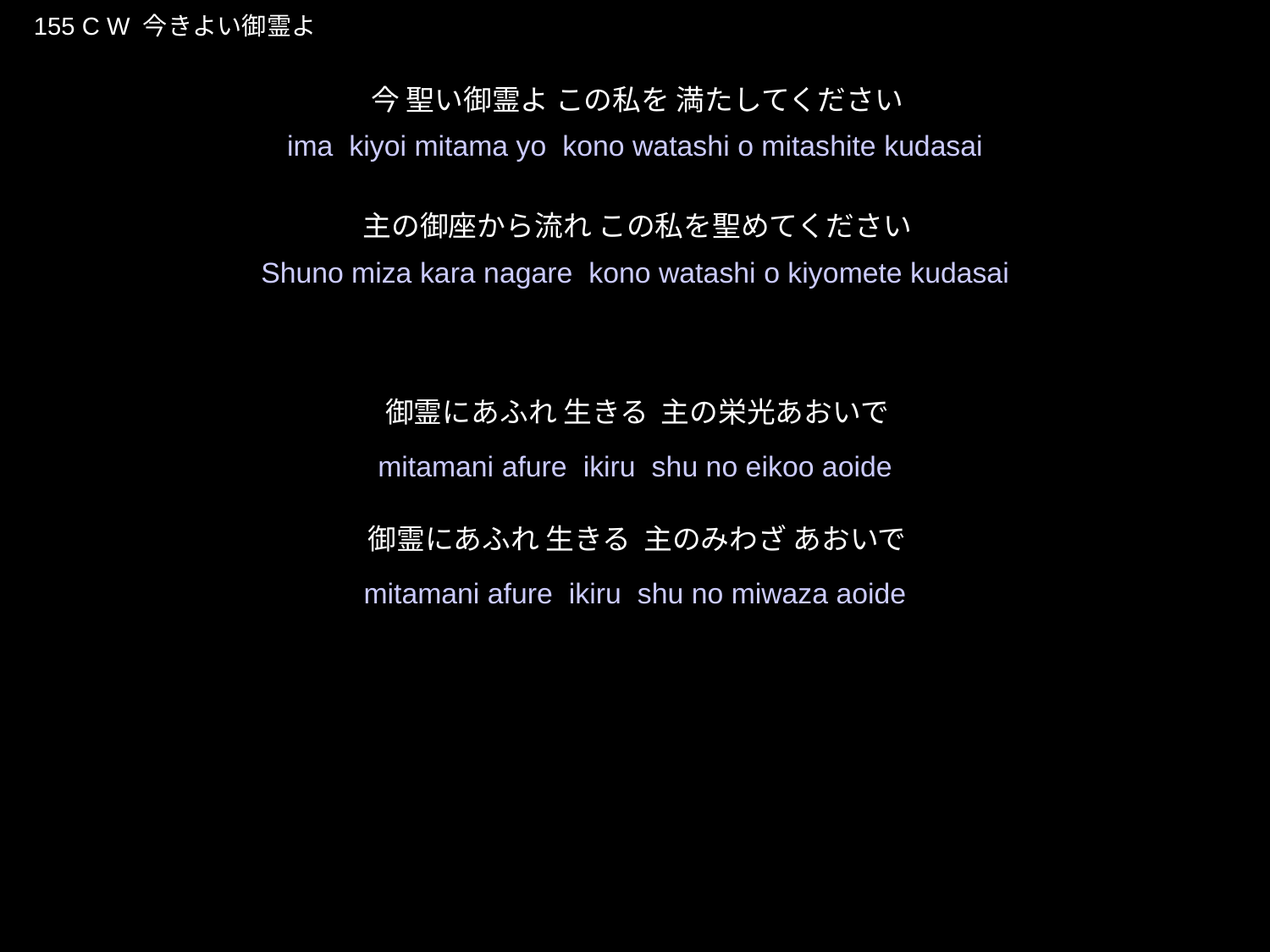

いまきよいみたまよ
★W
155 C W 今きよい御霊よ
今 聖い御霊よ この私を 満たしてください
主の御座から流れ この私を聖めてください
御霊にあふれ 生きる  主の栄光あおいで
御霊にあふれ 生きる  主のみわざ あおいで
★２
ima  kiyoi mitama yo  kono watashi o mitashite kudasai
Shuno miza kara nagare  kono watashi o kiyomete kudasai
mitamani afure  ikiru  shu no eikoo aoide
mitamani afure  ikiru  shu no miwaza aoide